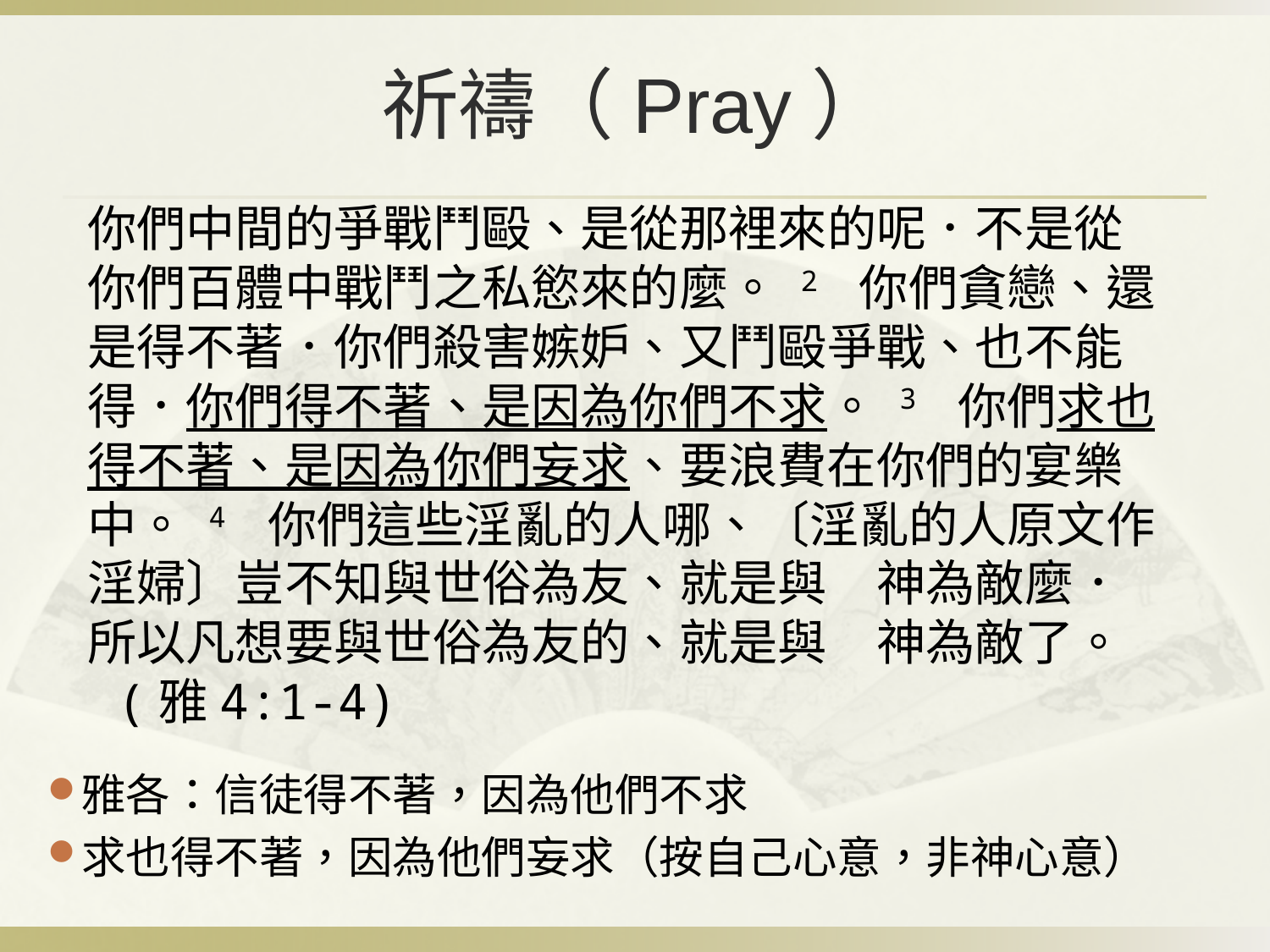

祈禱（Pray）
你們中間的爭戰鬥毆、是從那裡來的呢．不是從你們百體中戰鬥之私慾來的麼。 2 你們貪戀、還是得不著．你們殺害嫉妒、又鬥毆爭戰、也不能得．你們得不著、是因為你們不求。 3 你們求也得不著、是因為你們妄求、要浪費在你們的宴樂中。 4 你們這些淫亂的人哪、〔淫亂的人原文作淫婦〕豈不知與世俗為友、就是與　神為敵麼．所以凡想要與世俗為友的、就是與　神為敵了。
 (雅4:1-4)
雅各：信徒得不著，因為他們不求
求也得不著，因為他們妄求（按自己心意，非神心意）